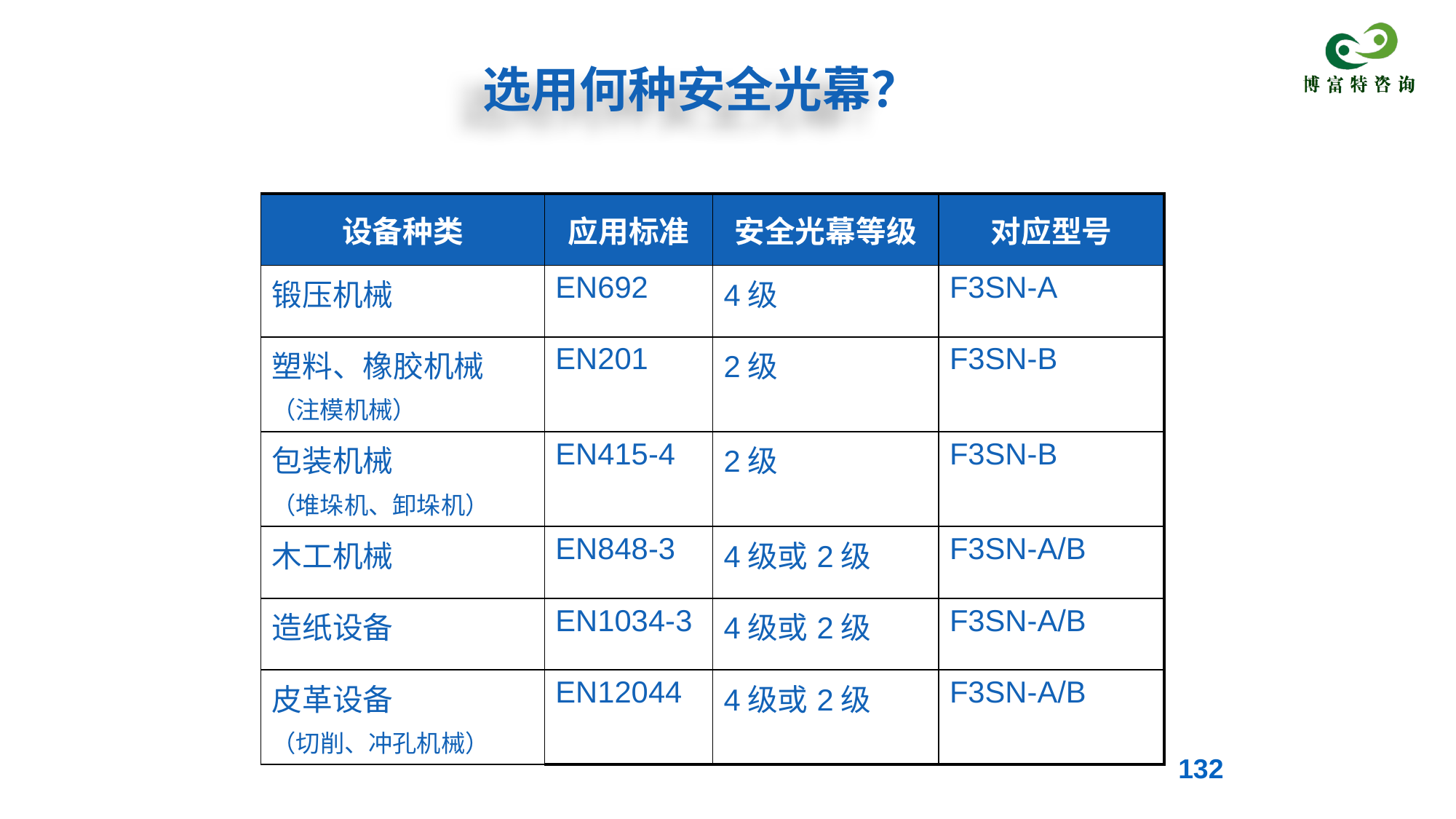

# 选用何种安全光幕？
| 设备种类 | 应用标准 | 安全光幕等级 | 对应型号 |
| --- | --- | --- | --- |
| 锻压机械 | EN692 | 4级 | F3SN-A |
| 塑料、橡胶机械 （注模机械） | EN201 | 2级 | F3SN-B |
| 包装机械 （堆垛机、卸垛机） | EN415-4 | 2级 | F3SN-B |
| 木工机械 | EN848-3 | 4级或2级 | F3SN-A/B |
| 造纸设备 | EN1034-3 | 4级或2级 | F3SN-A/B |
| 皮革设备 （切削、冲孔机械） | EN12044 | 4级或2级 | F3SN-A/B |
132